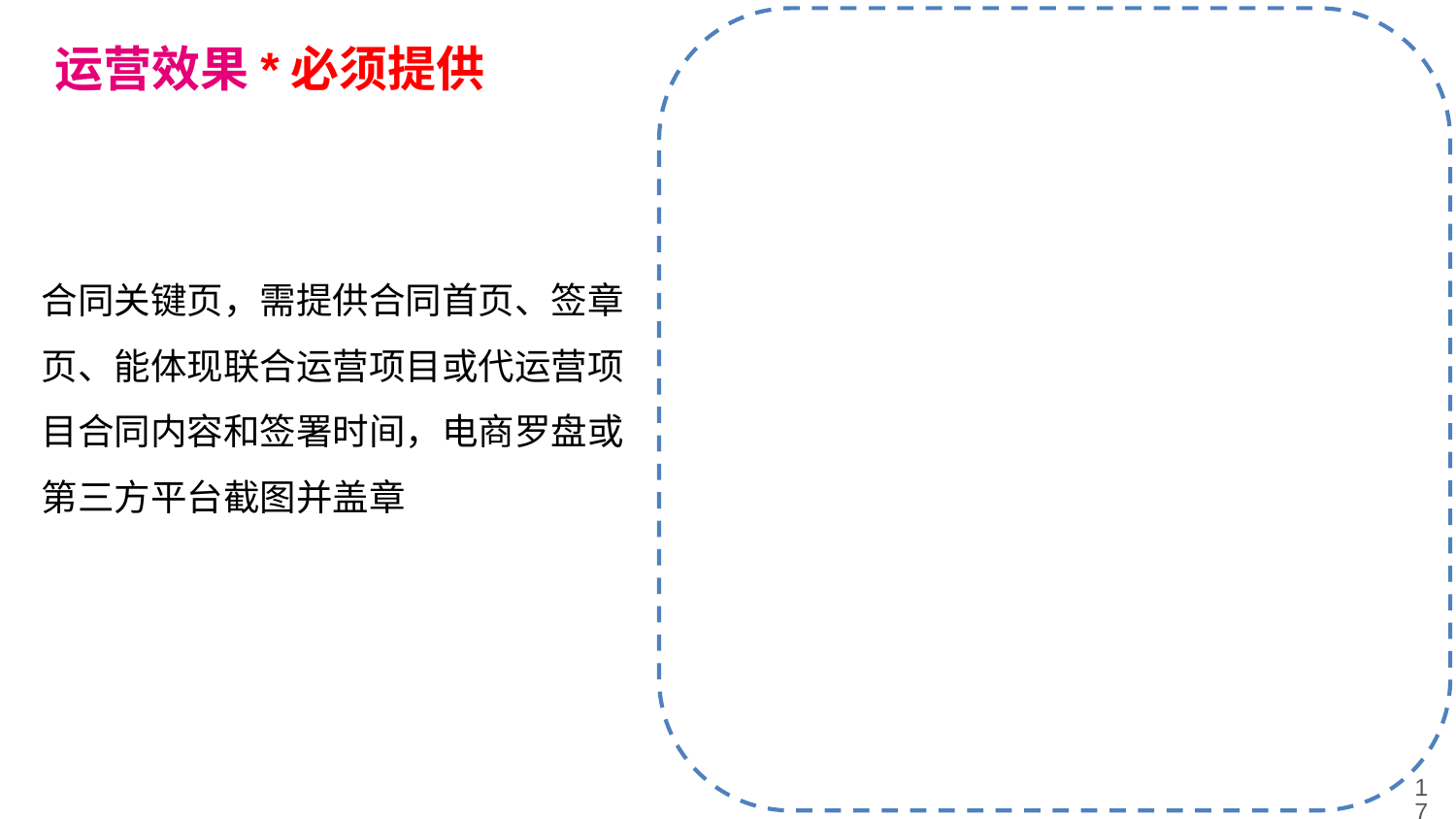

运营效果*必须提供
合同关键页，需提供合同首页、签章页、能体现联合运营项目或代运营项目合同内容和签署时间，电商罗盘或第三方平台截图并盖章
17